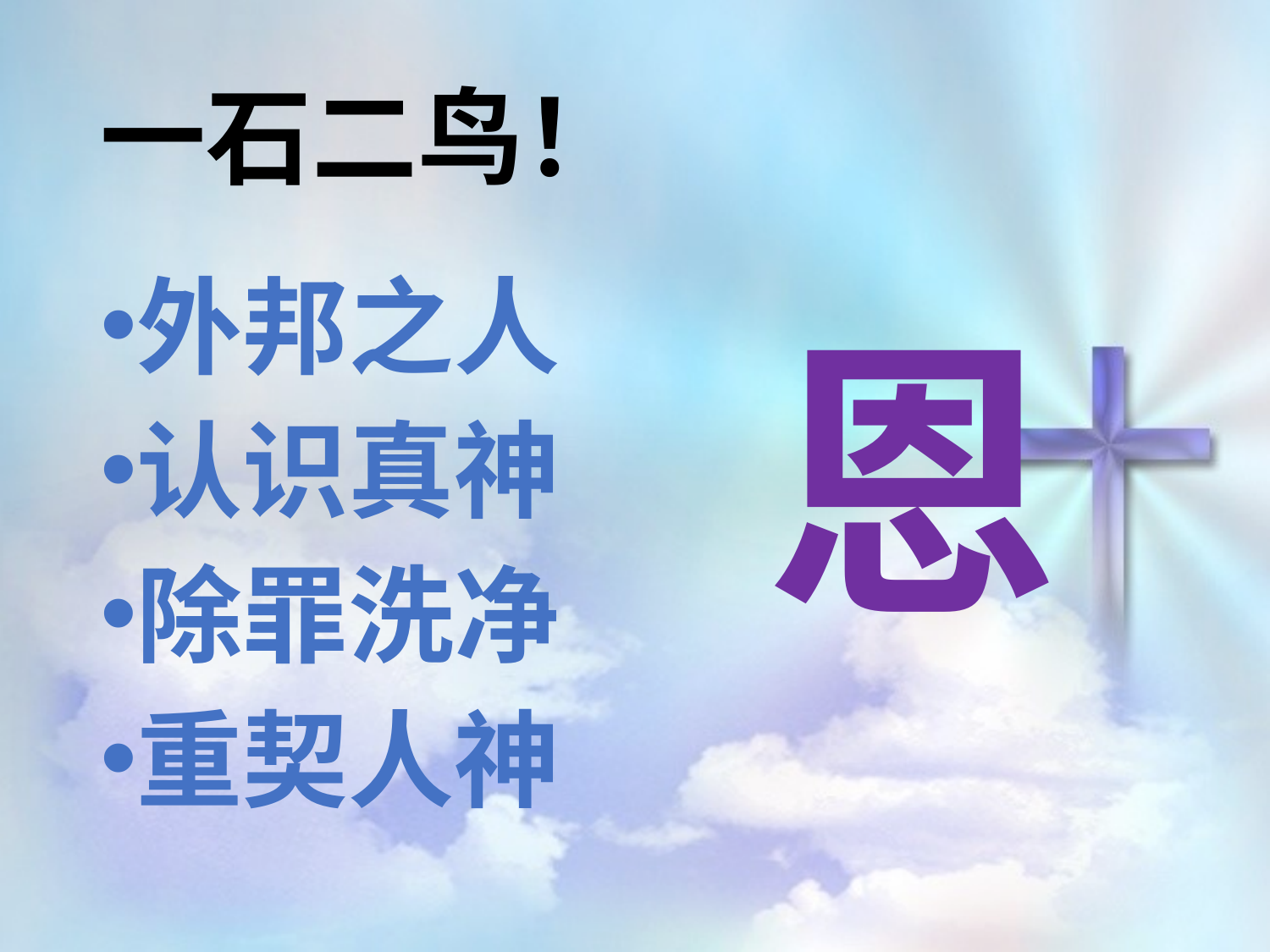

# 一石二鸟！
外邦之人
认识真神
除罪洗净
重契人神

恩